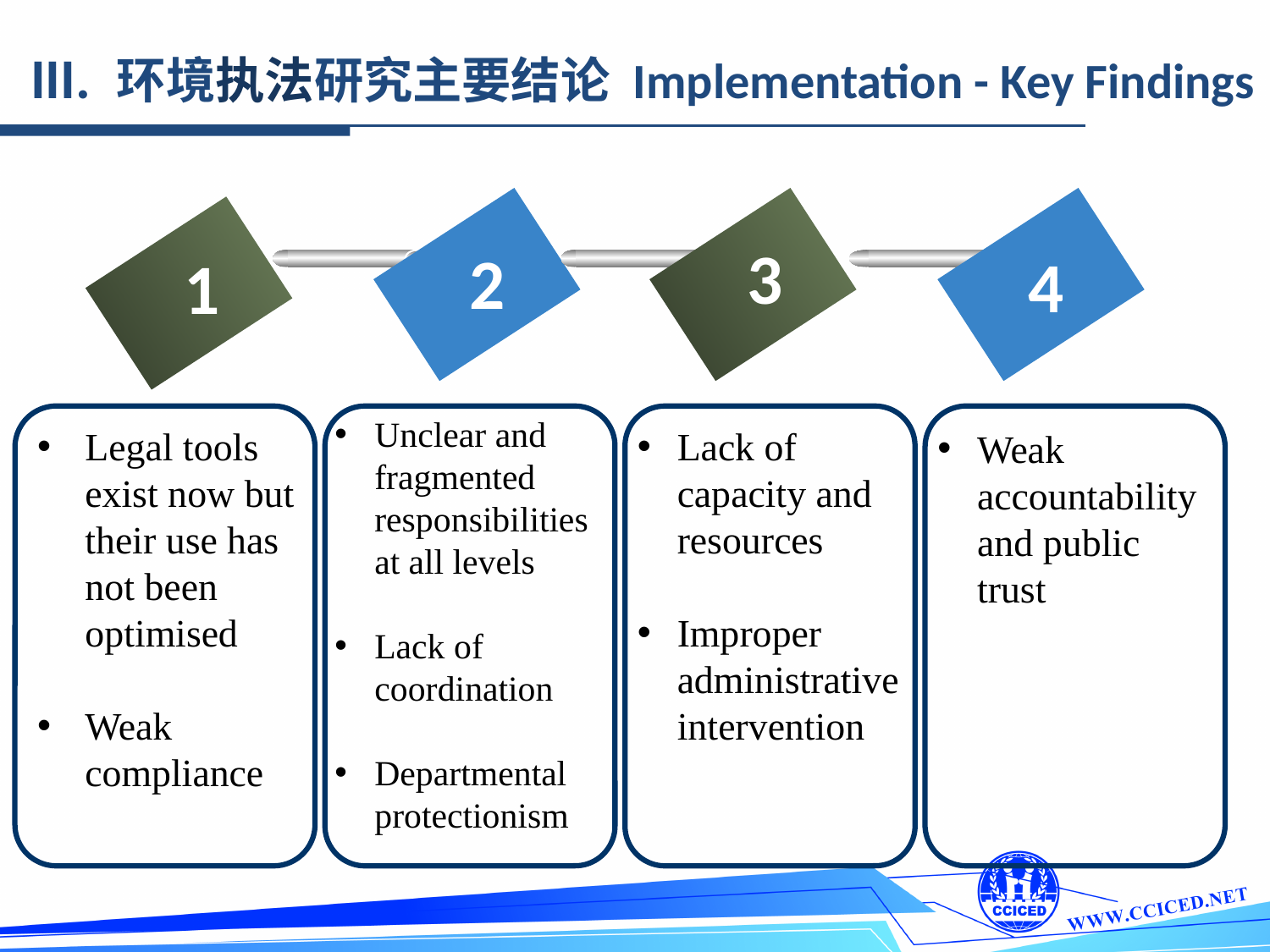

III. 环境执法研究主要结论 Implementation - Key Findings

3
2
4
1

Unclear and fragmented responsibilities at all levels

Lack of coordination

Departmental protectionism

Legal tools exist now but their use has not been optimised

Weak compliance

Lack of capacity and resources

Improper administrative intervention
Weak accountability and public trust